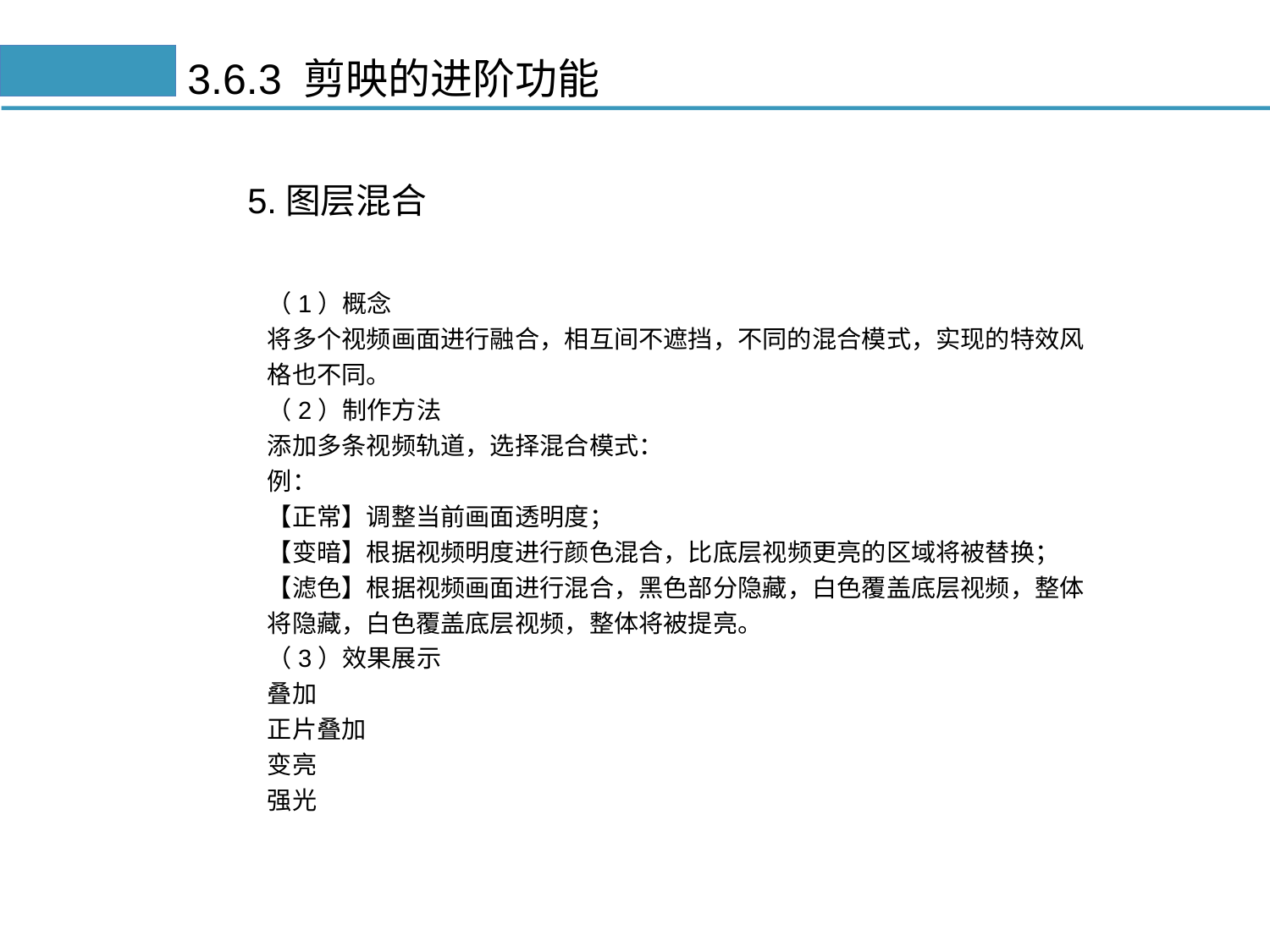

# 3.6.3 剪映的进阶功能
5.图层混合
（1）概念
将多个视频画面进行融合，相互间不遮挡，不同的混合模式，实现的特效风格也不同。
（2）制作方法
添加多条视频轨道，选择混合模式：
例：
【正常】调整当前画面透明度；
【变暗】根据视频明度进行颜色混合，比底层视频更亮的区域将被替换；
【滤色】根据视频画面进行混合，黑色部分隐藏，白色覆盖底层视频，整体将隐藏，白色覆盖底层视频，整体将被提亮。
（3）效果展示
叠加
正片叠加
变亮
强光